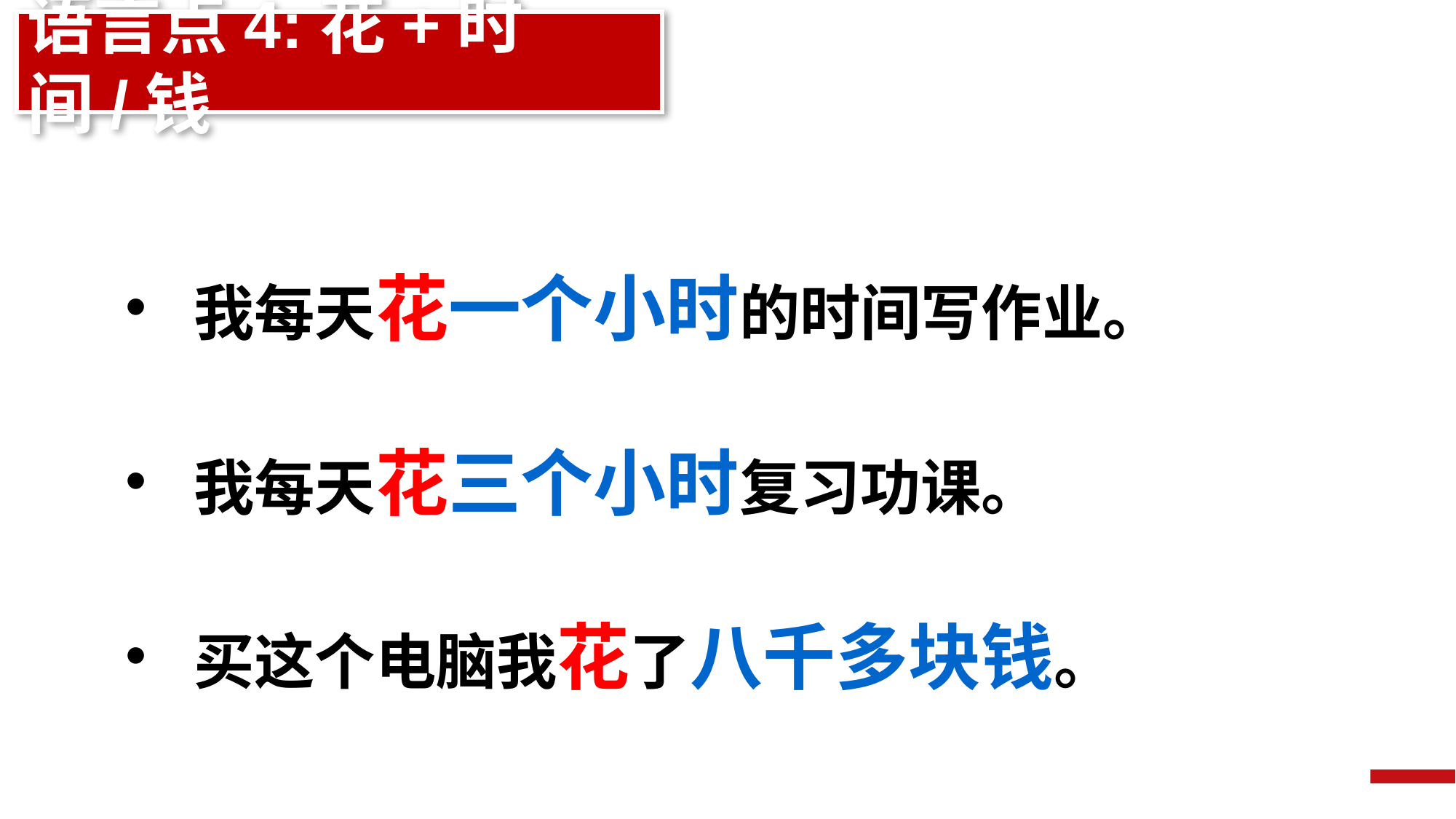

语言点4:花+时间/钱
我每天花一个小时的时间写作业。
我每天花三个小时复习功课。
买这个电脑我花了八千多块钱。